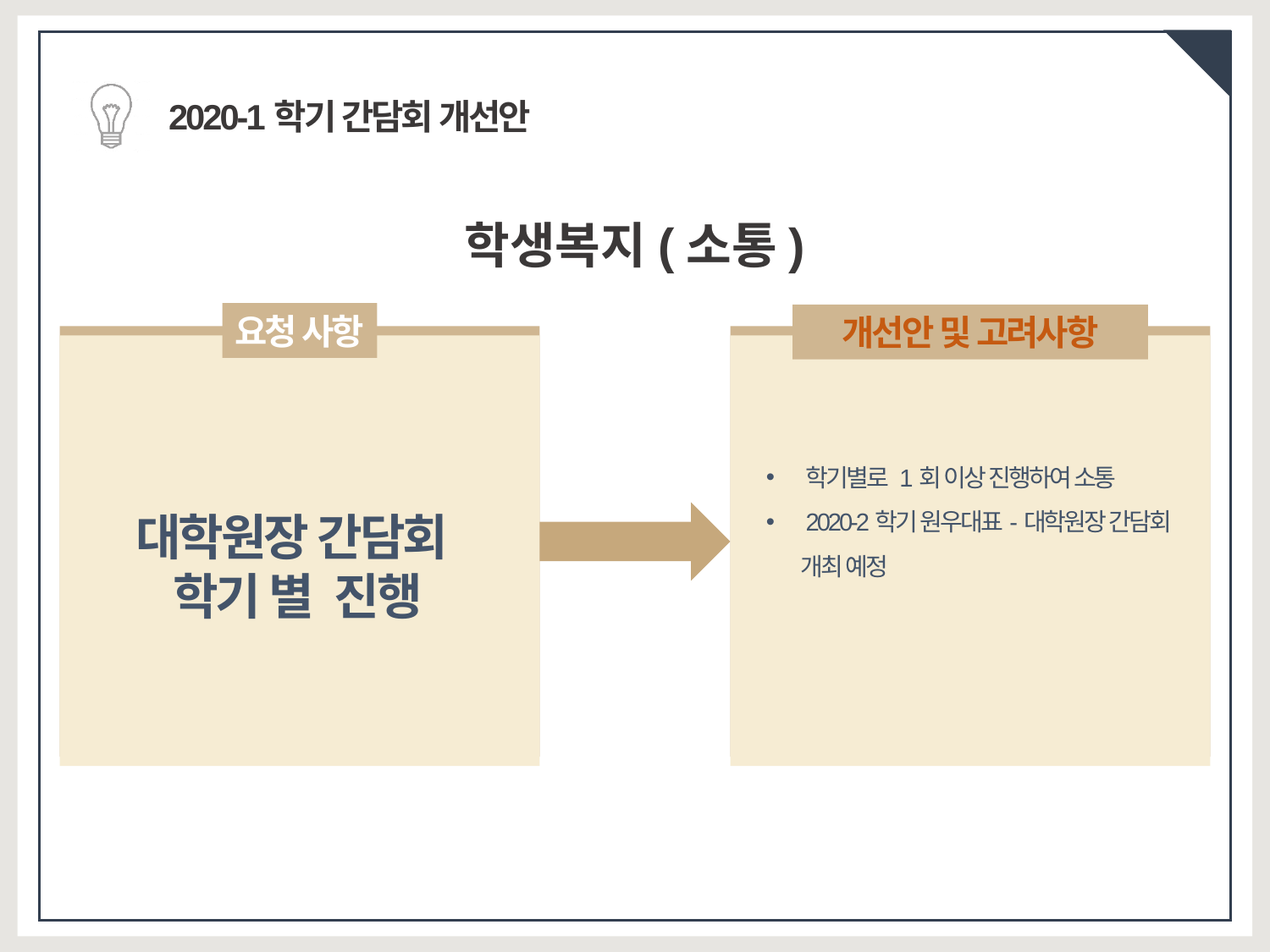

2020-1학기 간담회 개선안
학생복지(소통)
요청 사항
개선안 및 고려사항

학기별로 1회 이상 진행하여 소통
2020-2학기 원우대표-대학원장 간담회
      개최 예정

대학원장 간담회
학기 별  진행